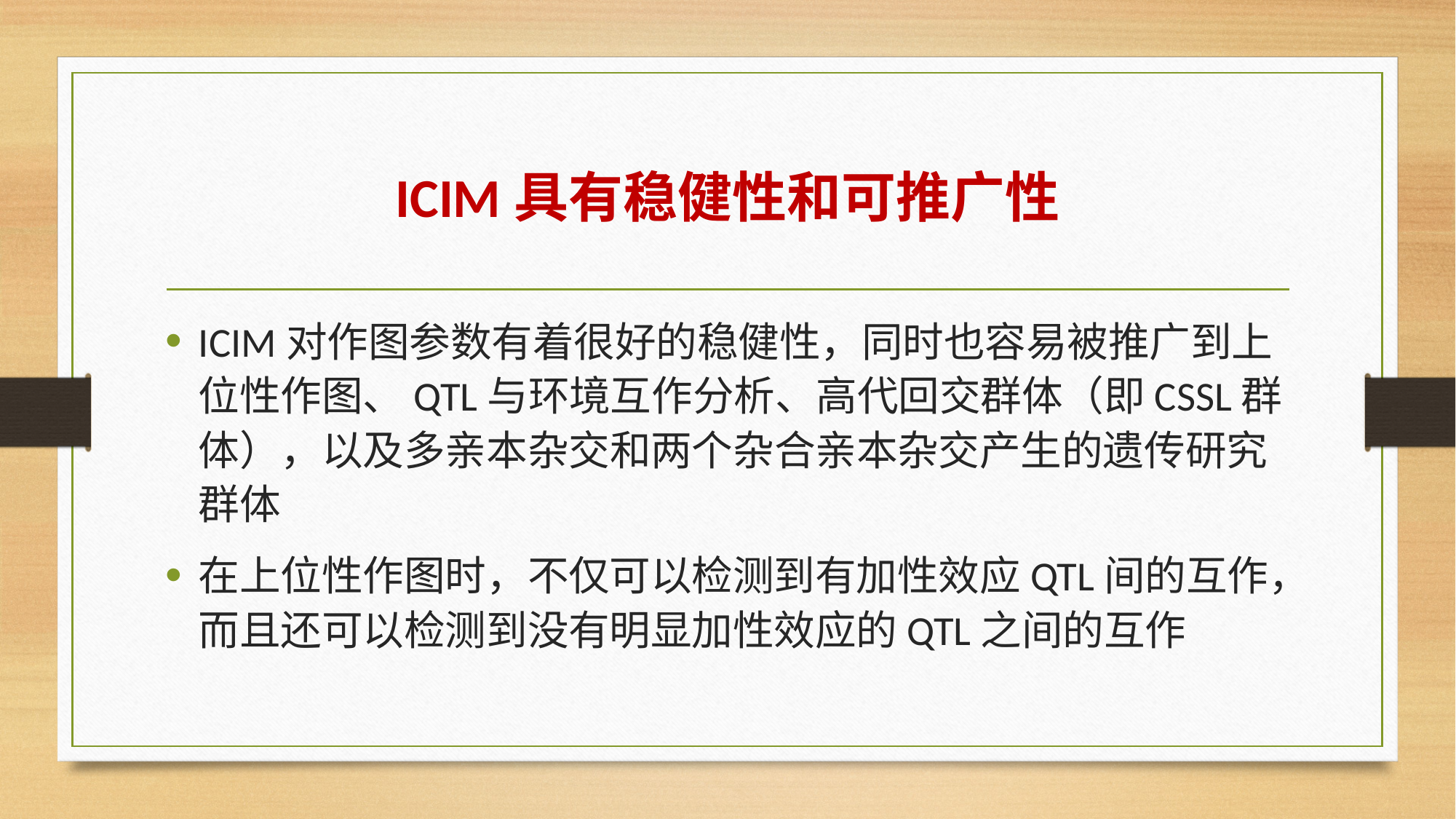

# ICIM具有稳健性和可推广性
ICIM对作图参数有着很好的稳健性，同时也容易被推广到上位性作图、QTL与环境互作分析、高代回交群体（即CSSL群体），以及多亲本杂交和两个杂合亲本杂交产生的遗传研究群体
在上位性作图时，不仅可以检测到有加性效应QTL间的互作，而且还可以检测到没有明显加性效应的QTL之间的互作